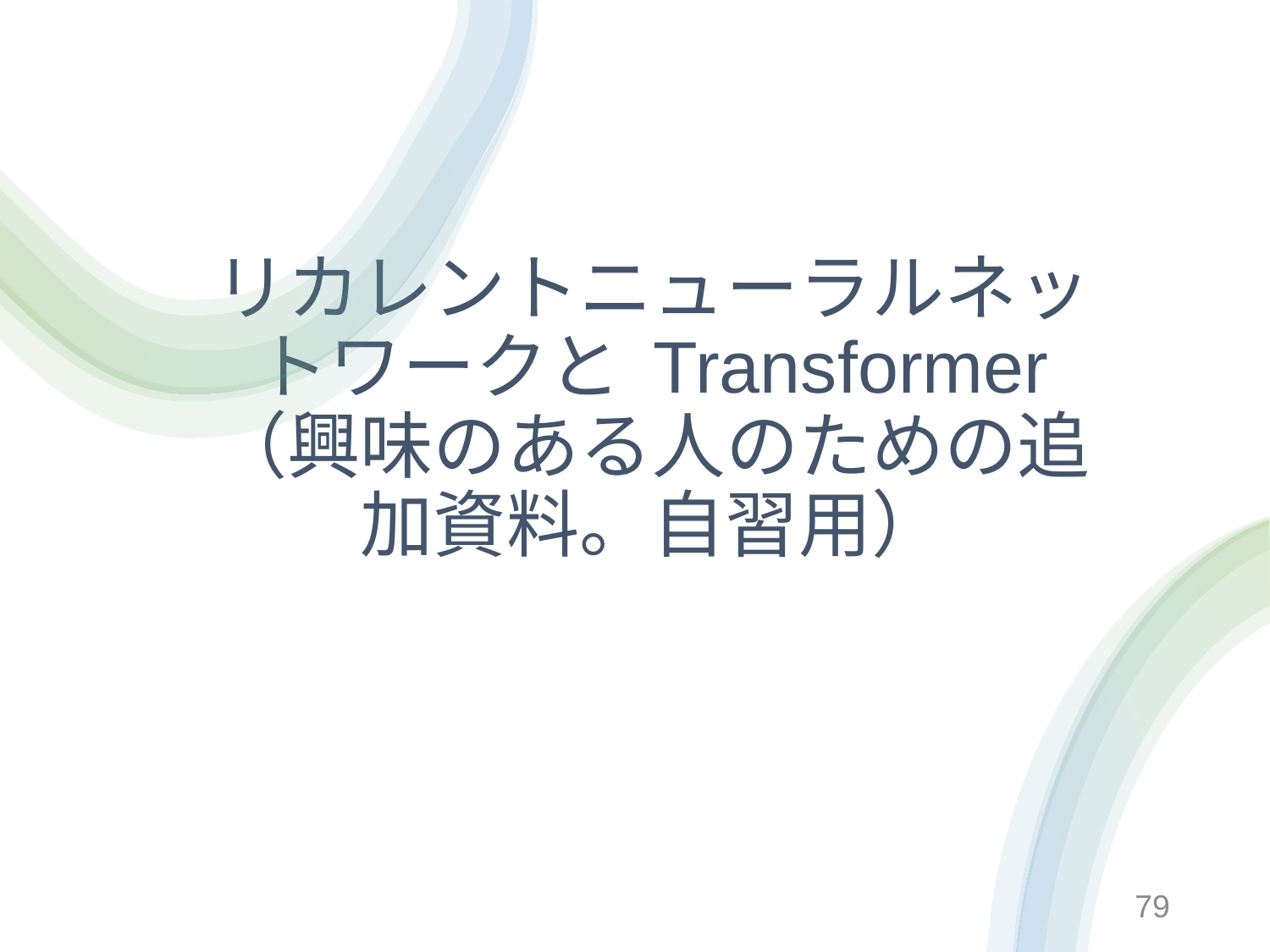

# リカレントニューラルネットワークと Transformer （興味のある人のための追加資料。自習用）

79